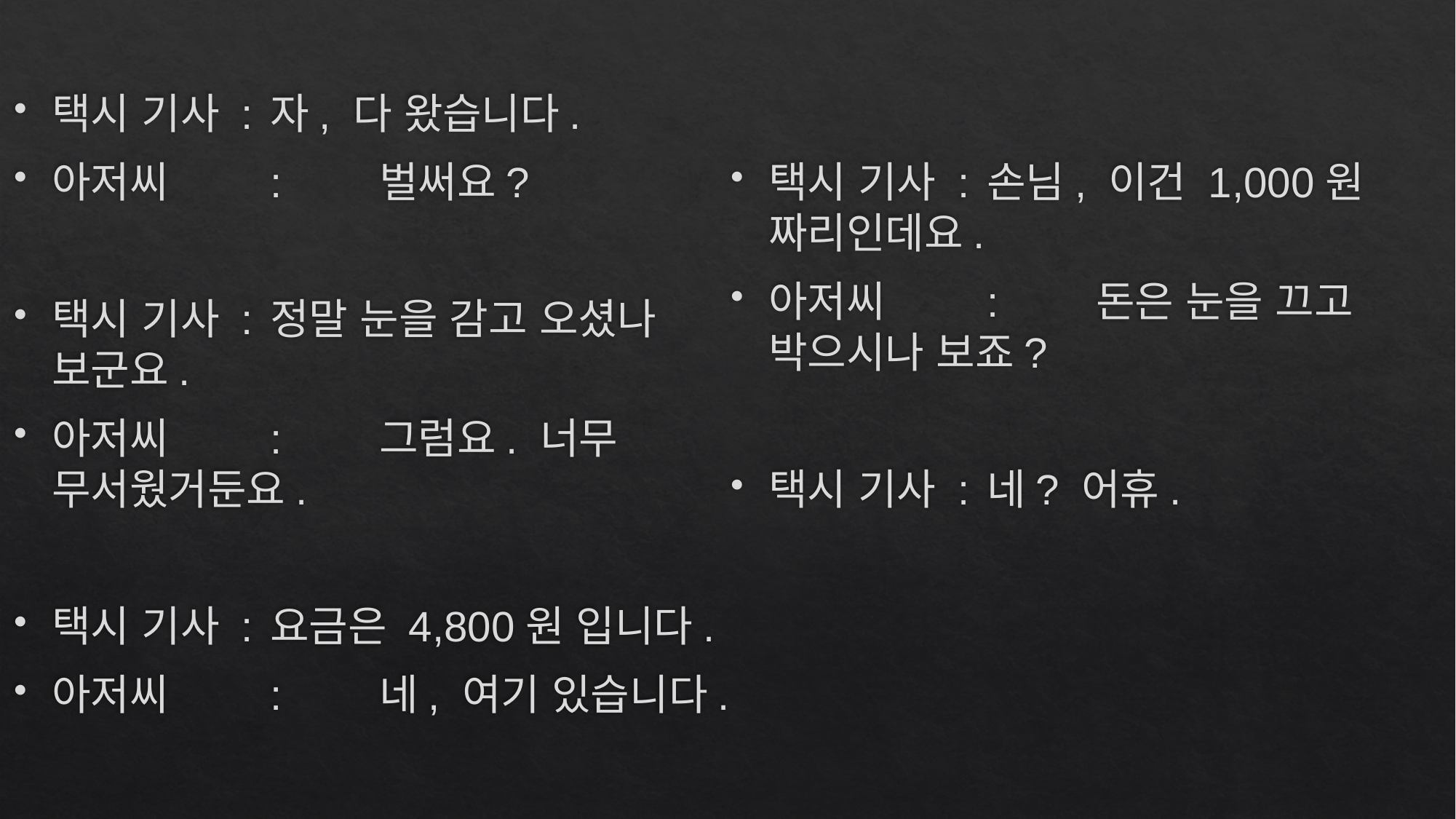

택시 기사 :	자, 다 왔습니다.
아저씨	:	벌써요?

택시 기사 :	정말 눈을 감고 오셨나 보군요.
아저씨	:	그럼요. 너무 무서웠거둔요.

택시 기사 :	요금은 4,800원 입니다.
아저씨	:	네, 여기 있습니다.

택시 기사 :	손님, 이건 1,000원 짜리인데요.
아저씨	:	돈은 눈을 끄고 박으시나 보죠?

택시 기사 :	네? 어휴.